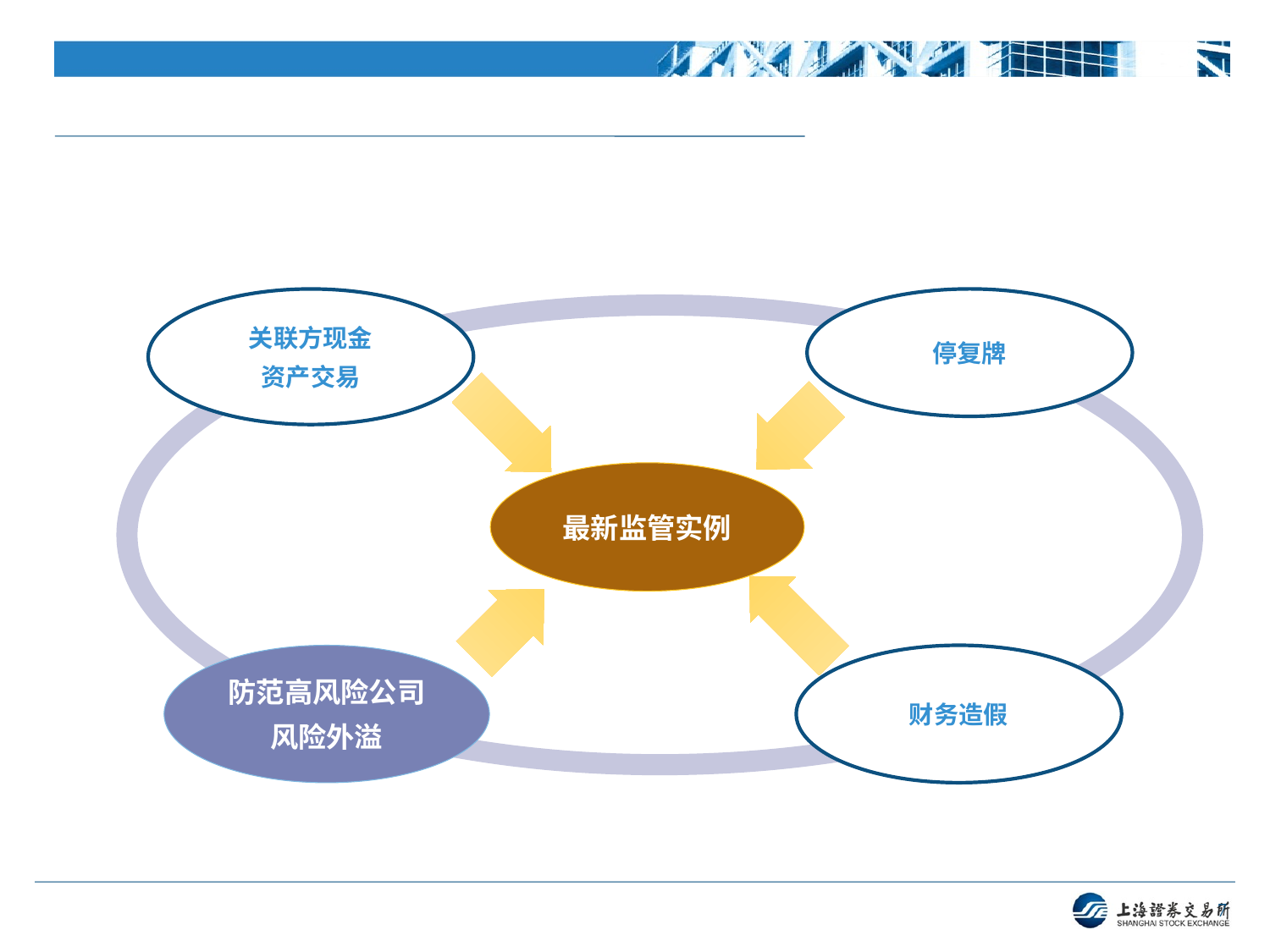

#
关联方现金
资产交易
停复牌

最新监管实例

防范高风险公司
风险外溢
财务造假
7